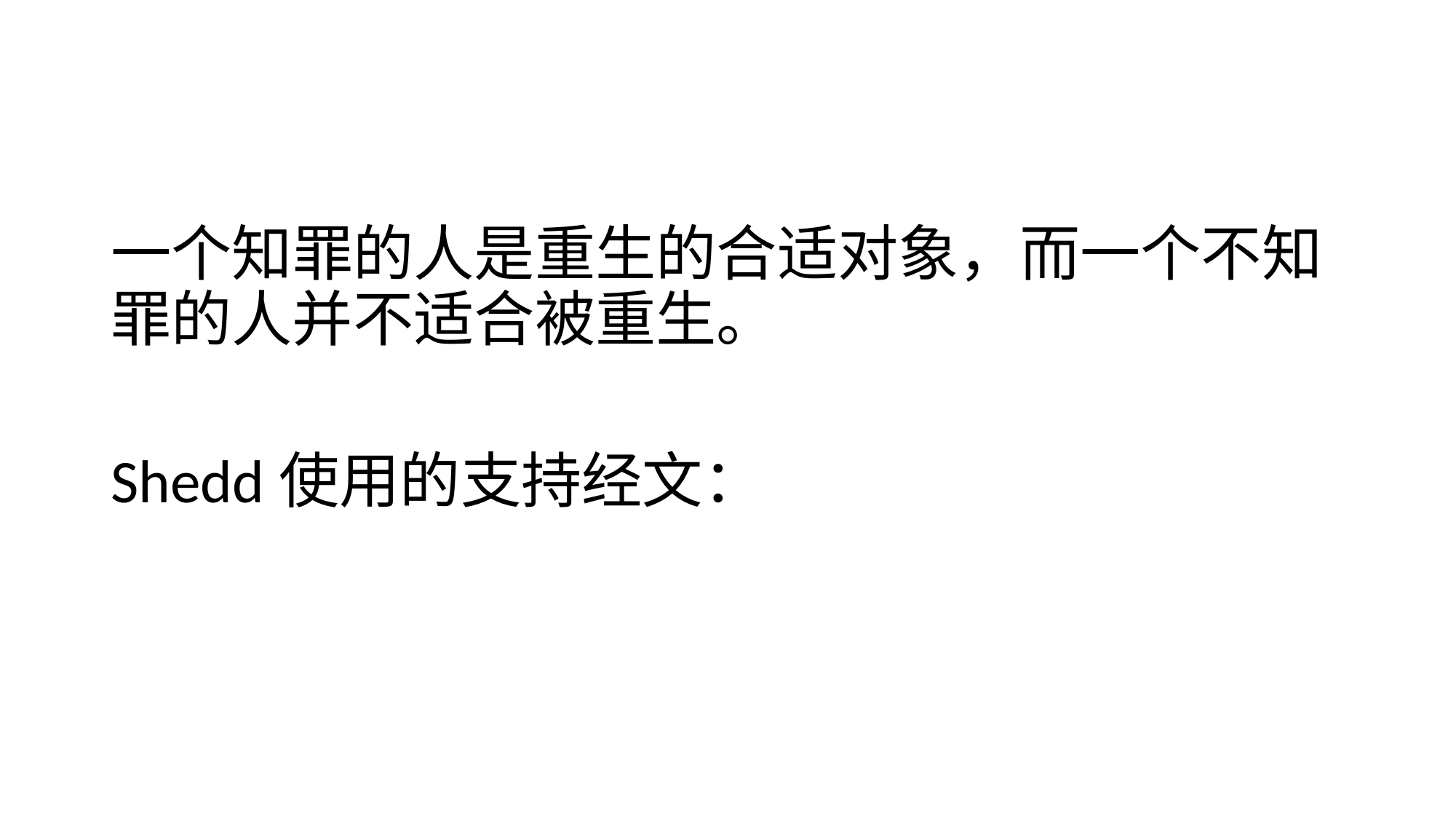

#
一个知罪的人是重生的合适对象，而一个不知罪的人并不适合被重生。

Shedd使用的支持经文：